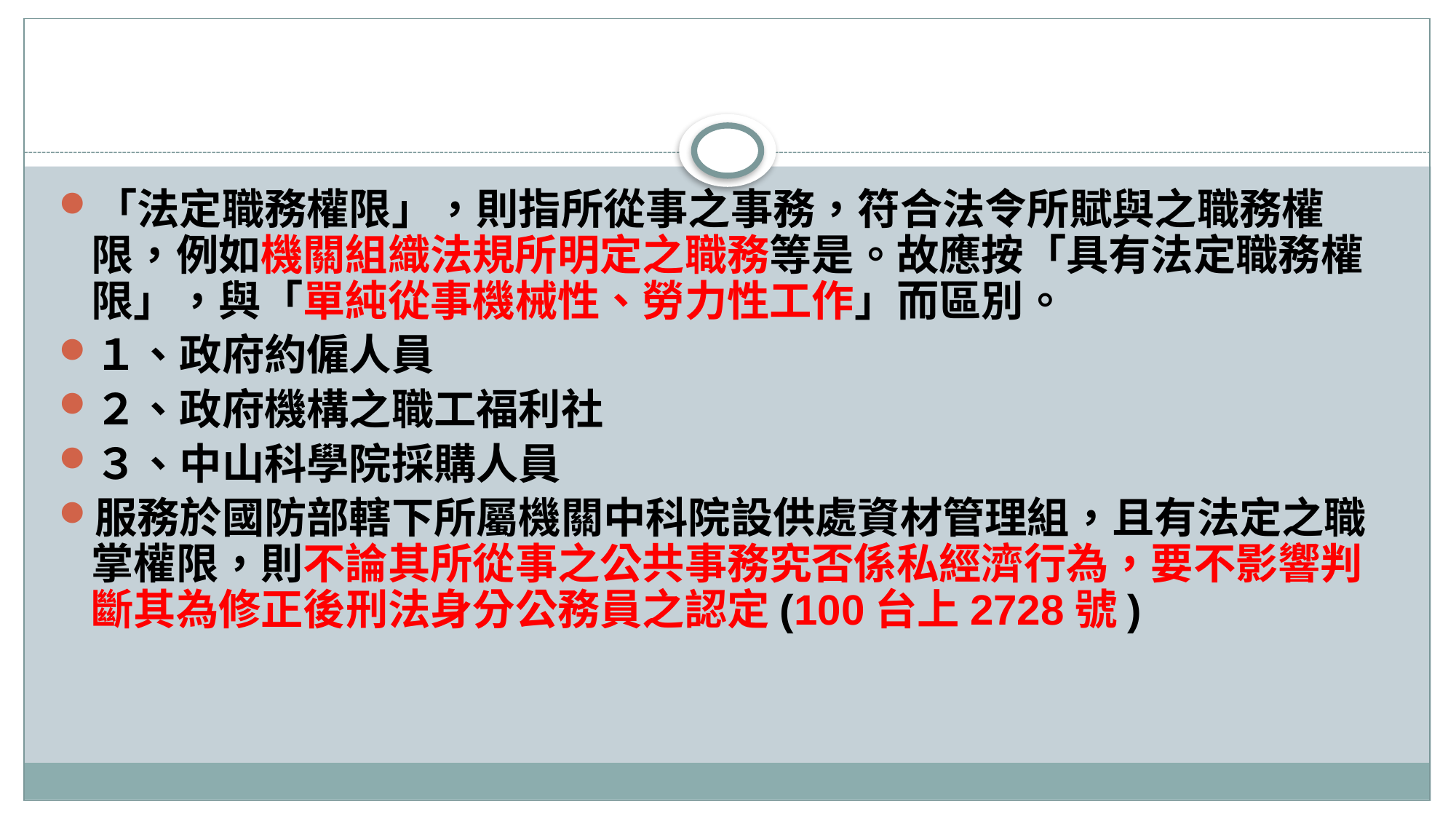

#
「法定職務權限」，則指所從事之事務，符合法令所賦與之職務權限，例如機關組織法規所明定之職務等是。故應按「具有法定職務權限」，與「單純從事機械性、勞力性工作」而區別。
１、政府約僱人員
２、政府機構之職工福利社
３、中山科學院採購人員
服務於國防部轄下所屬機關中科院設供處資材管理組，且有法定之職掌權限，則不論其所從事之公共事務究否係私經濟行為，要不影響判斷其為修正後刑法身分公務員之認定(100台上2728號)